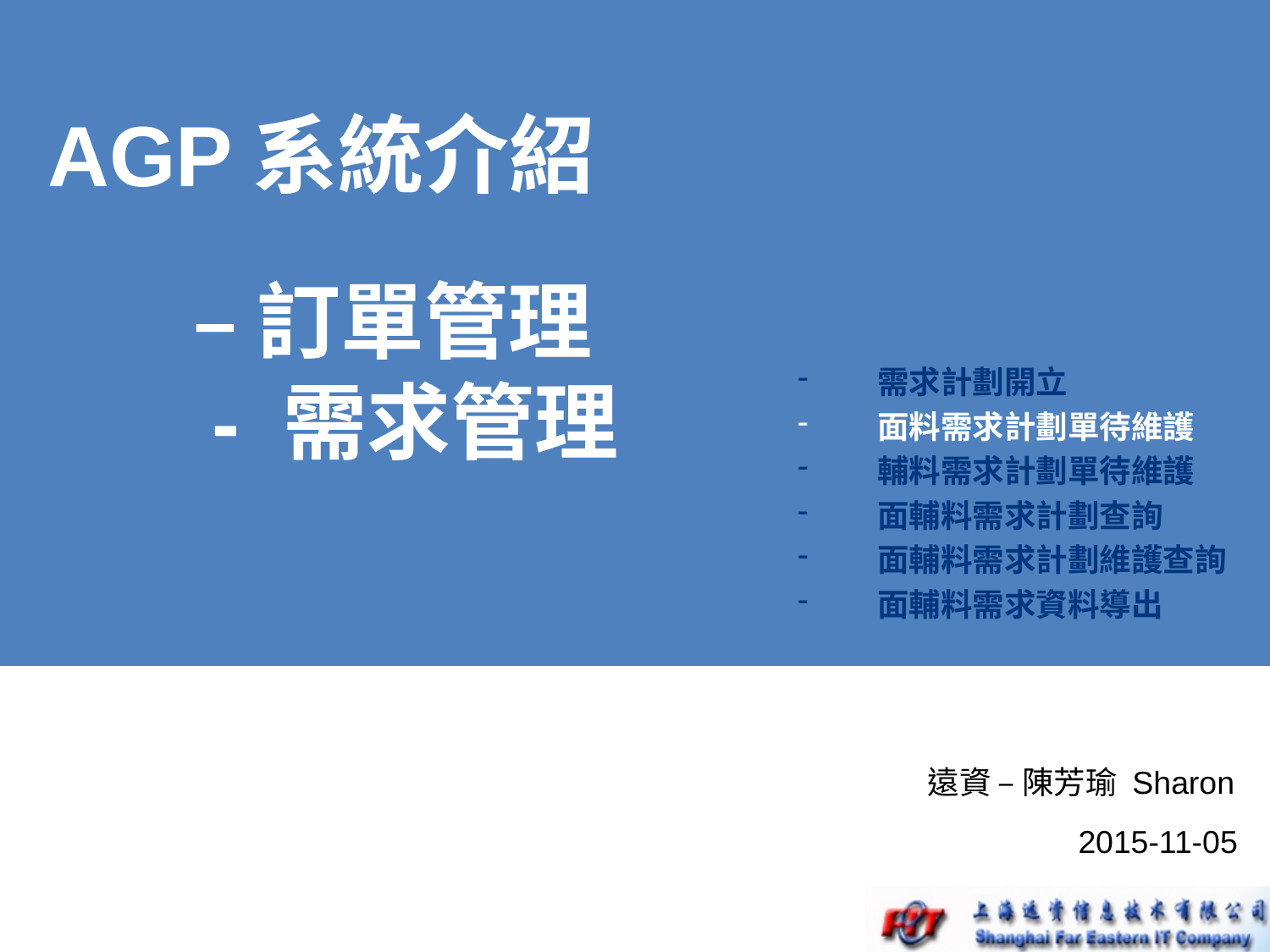

# AGP系統介紹 – 訂單管理 - 需求管理
需求計劃開立
面料需求計劃單待維護
輔料需求計劃單待維護
面輔料需求計劃查詢
面輔料需求計劃維護查詢
面輔料需求資料導出
遠資 – 陳芳瑜 Sharon
                 2015-11-05